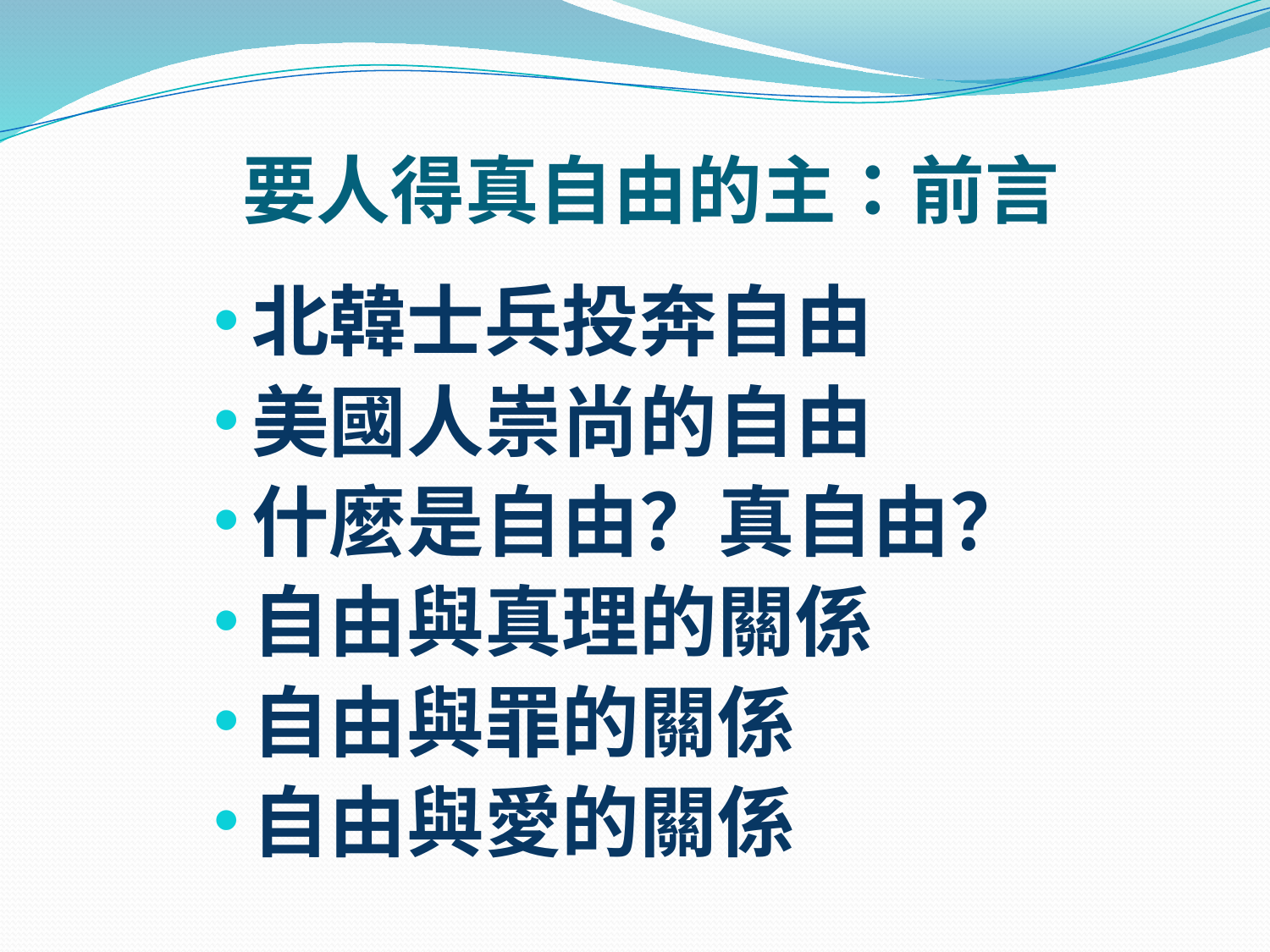

# 要人得真自由的主：前言
北韓士兵投奔自由
美國人崇尚的自由
什麼是自由？真自由？
自由與真理的關係
自由與罪的關係
自由與愛的關係